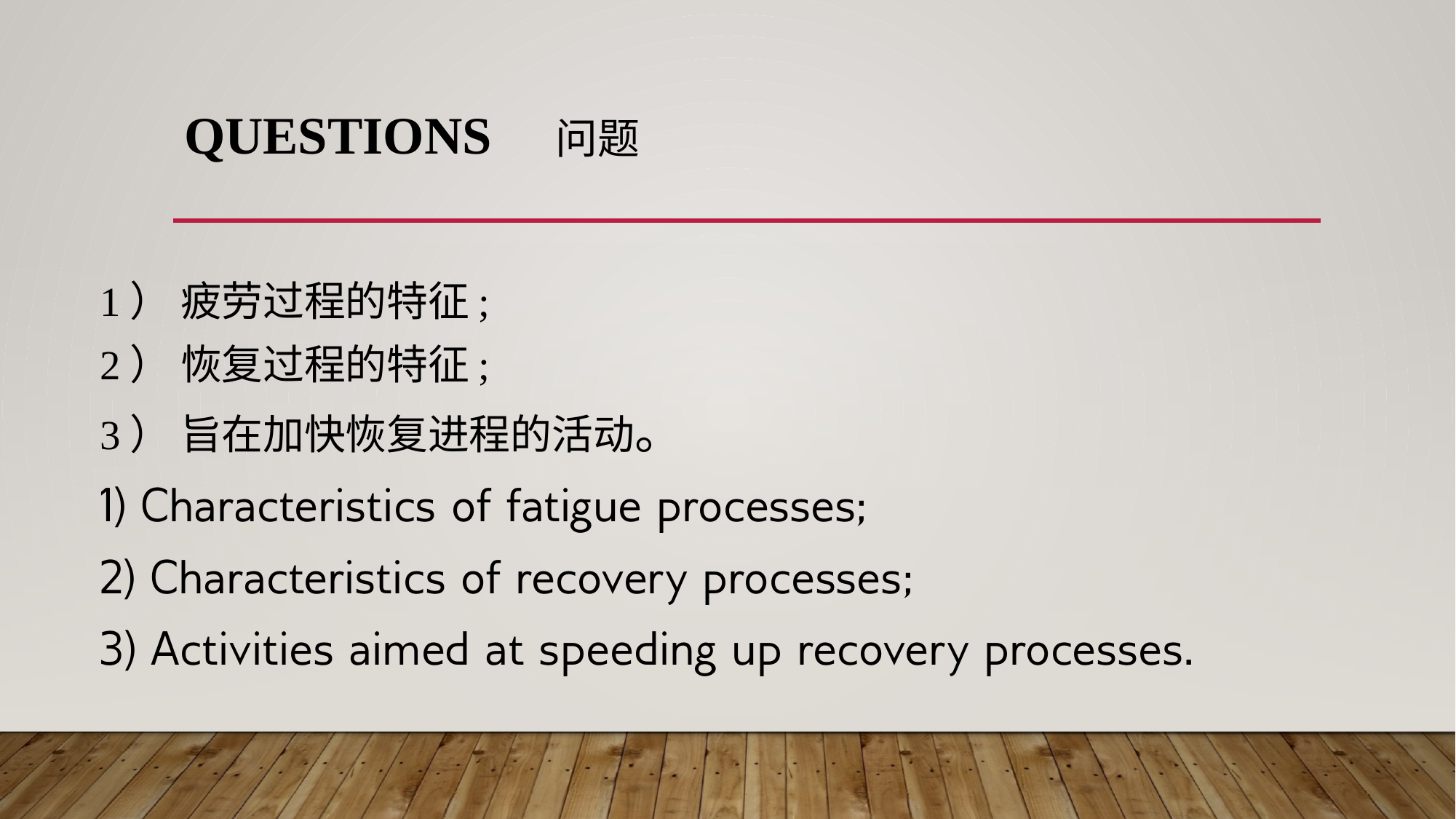

# Questions    问题

1） 疲劳过程的特征;
2） 恢复过程的特征;
3） 旨在加快恢复进程的活动。
1) Characteristics of fatigue processes;
2) Characteristics of recovery processes;
3) Activities aimed at speeding up recovery processes.